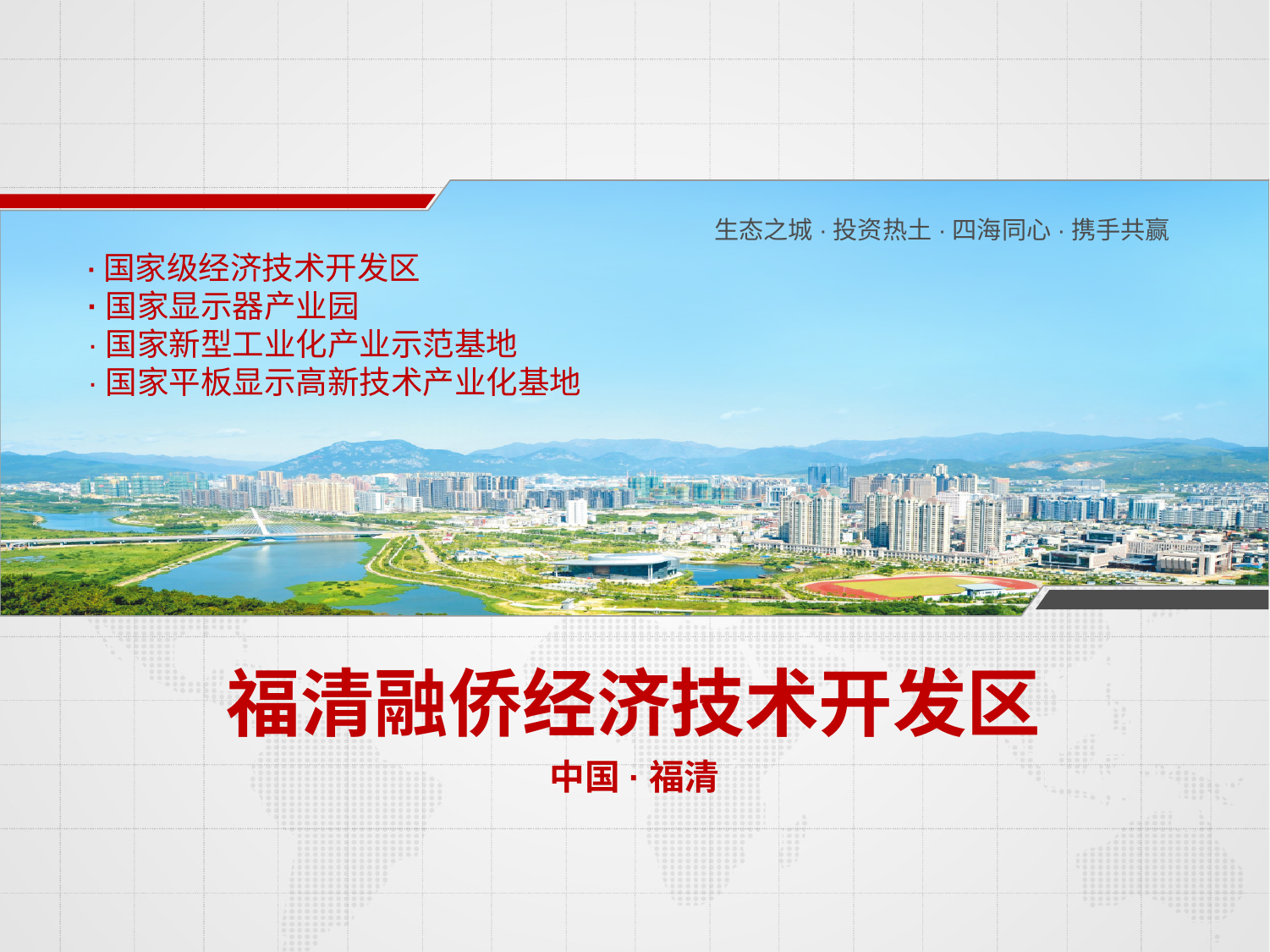

生态之城·投资热土·四海同心·携手共赢
·国家级经济技术开发区
·国家显示器产业园
·国家新型工业化产业示范基地
·国家平板显示高新技术产业化基地

福清融侨经济技术开发区
中国·福清